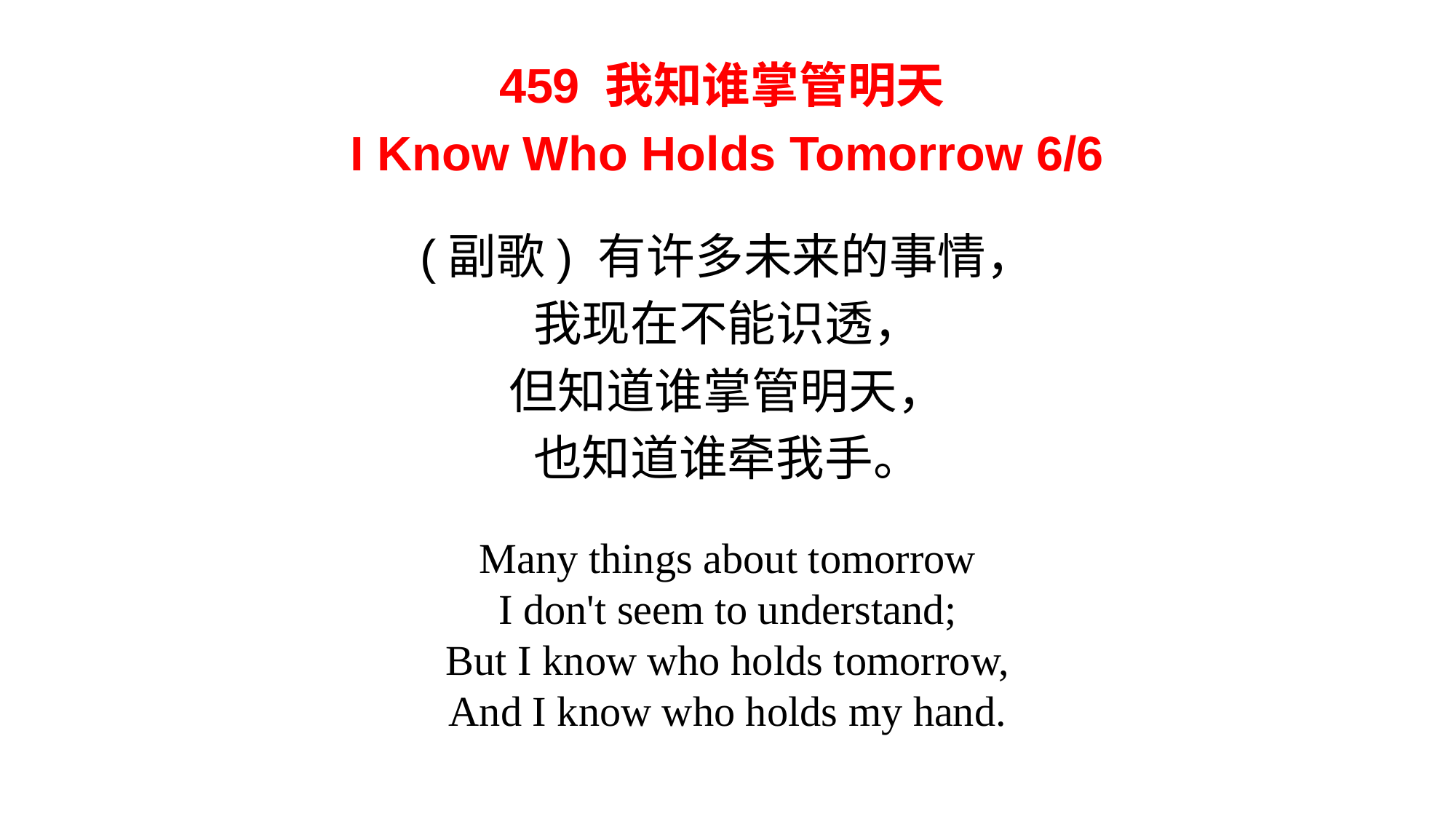

459 我知谁掌管明天
I Know Who Holds Tomorrow 6/6
(副歌) 有许多未来的事情，
我现在不能识透，
但知道谁掌管明天，
也知道谁牵我手。

Many things about tomorrow
I don't seem to understand;
But I know who holds tomorrow,
And I know who holds my hand.